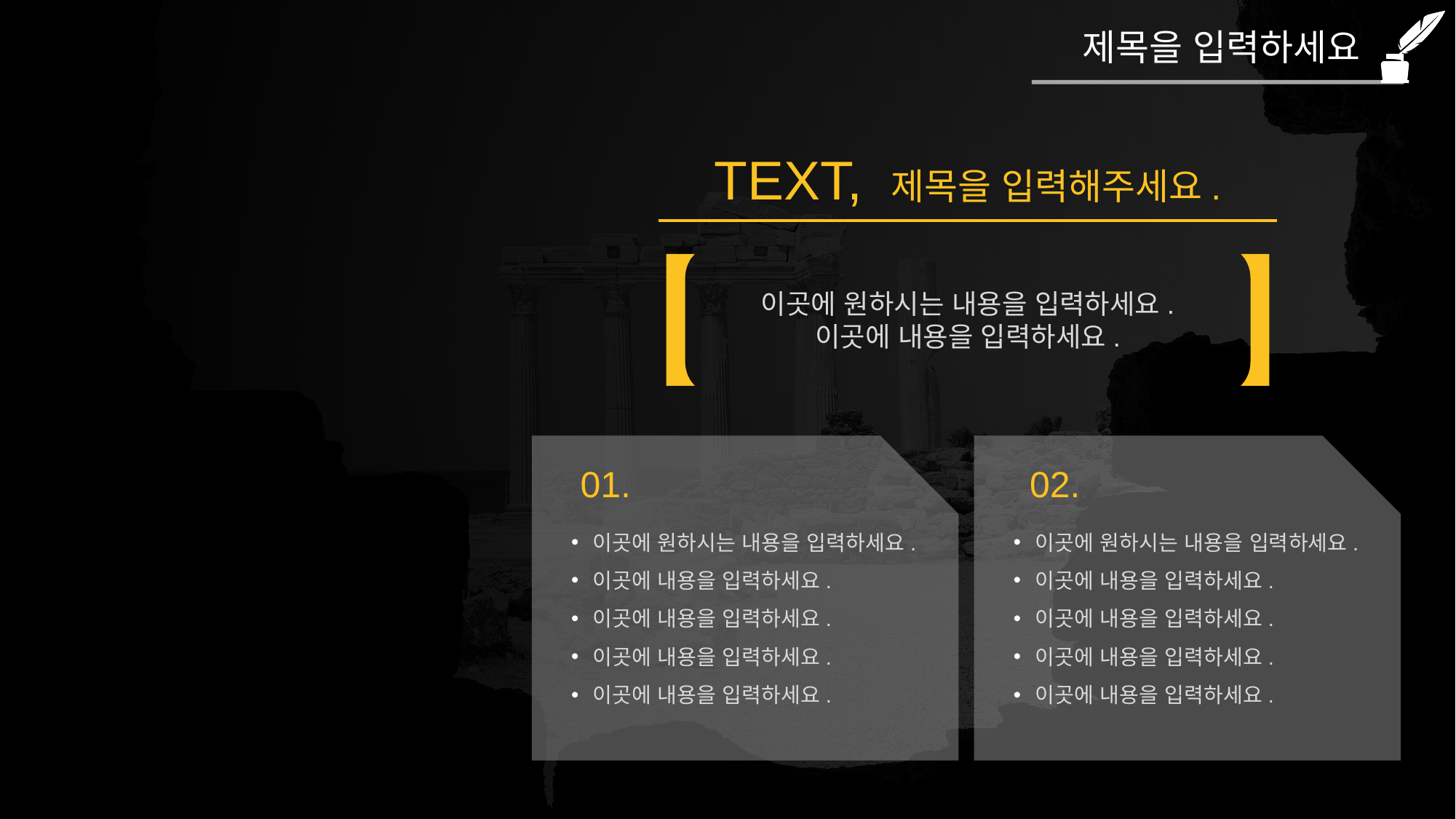

제목을 입력하세요

TEXT, 제목을 입력해주세요.

이곳에 원하시는 내용을 입력하세요.
이곳에 내용을 입력하세요.

이곳에 원하시는 내용을 입력하세요.
이곳에 내용을 입력하세요.
이곳에 내용을 입력하세요.
이곳에 내용을 입력하세요.
이곳에 내용을 입력하세요.
이곳에 원하시는 내용을 입력하세요.
이곳에 내용을 입력하세요.
이곳에 내용을 입력하세요.
이곳에 내용을 입력하세요.
이곳에 내용을 입력하세요.
01.
02.